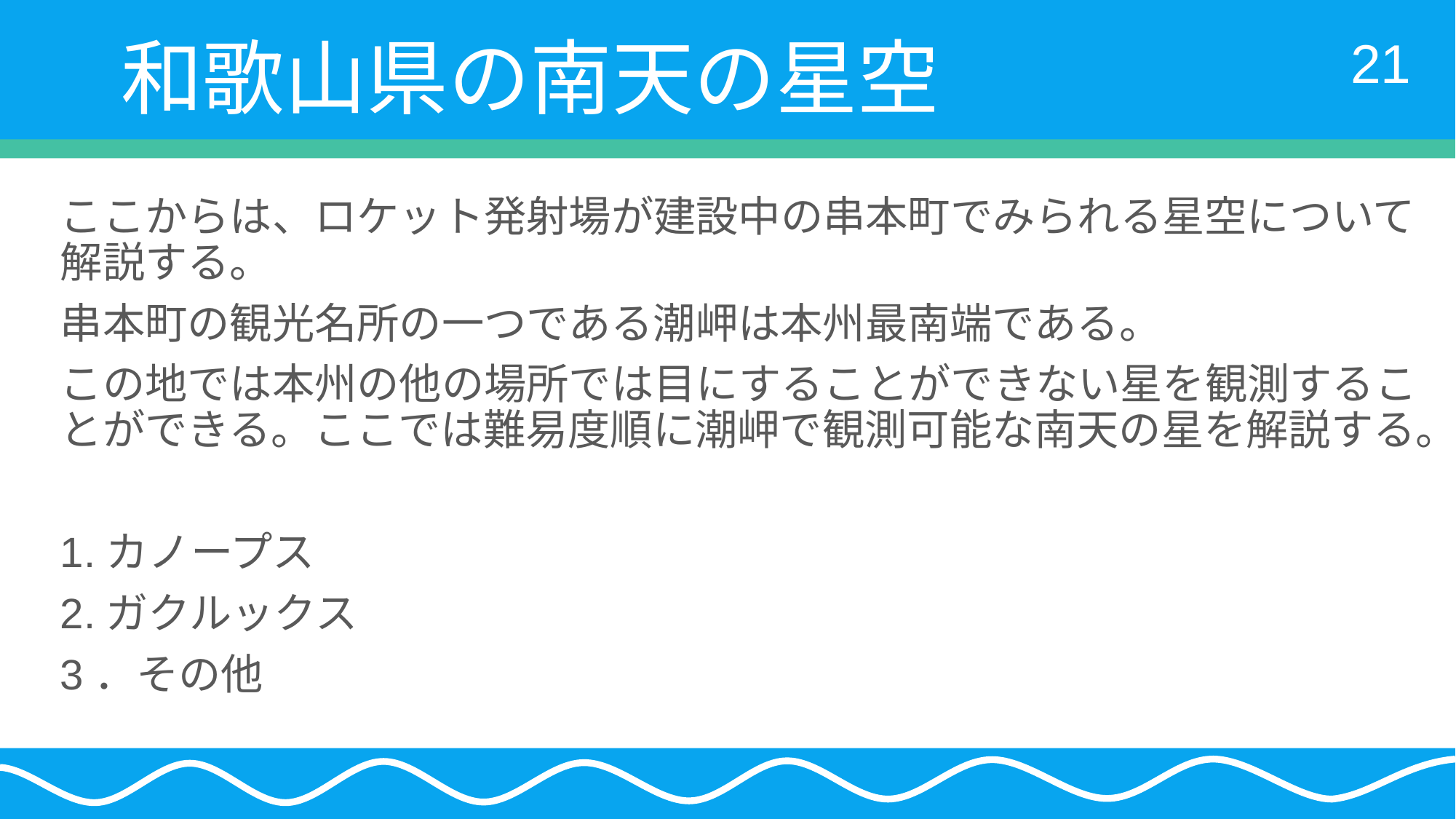

# 和歌山県の南天の星空
ここからは、ロケット発射場が建設中の串本町でみられる星空について解説する。
串本町の観光名所の一つである潮岬は本州最南端である。
この地では本州の他の場所では目にすることができない星を観測することができる。ここでは難易度順に潮岬で観測可能な南天の星を解説する。

1.カノープス
2.ガクルックス
3．その他